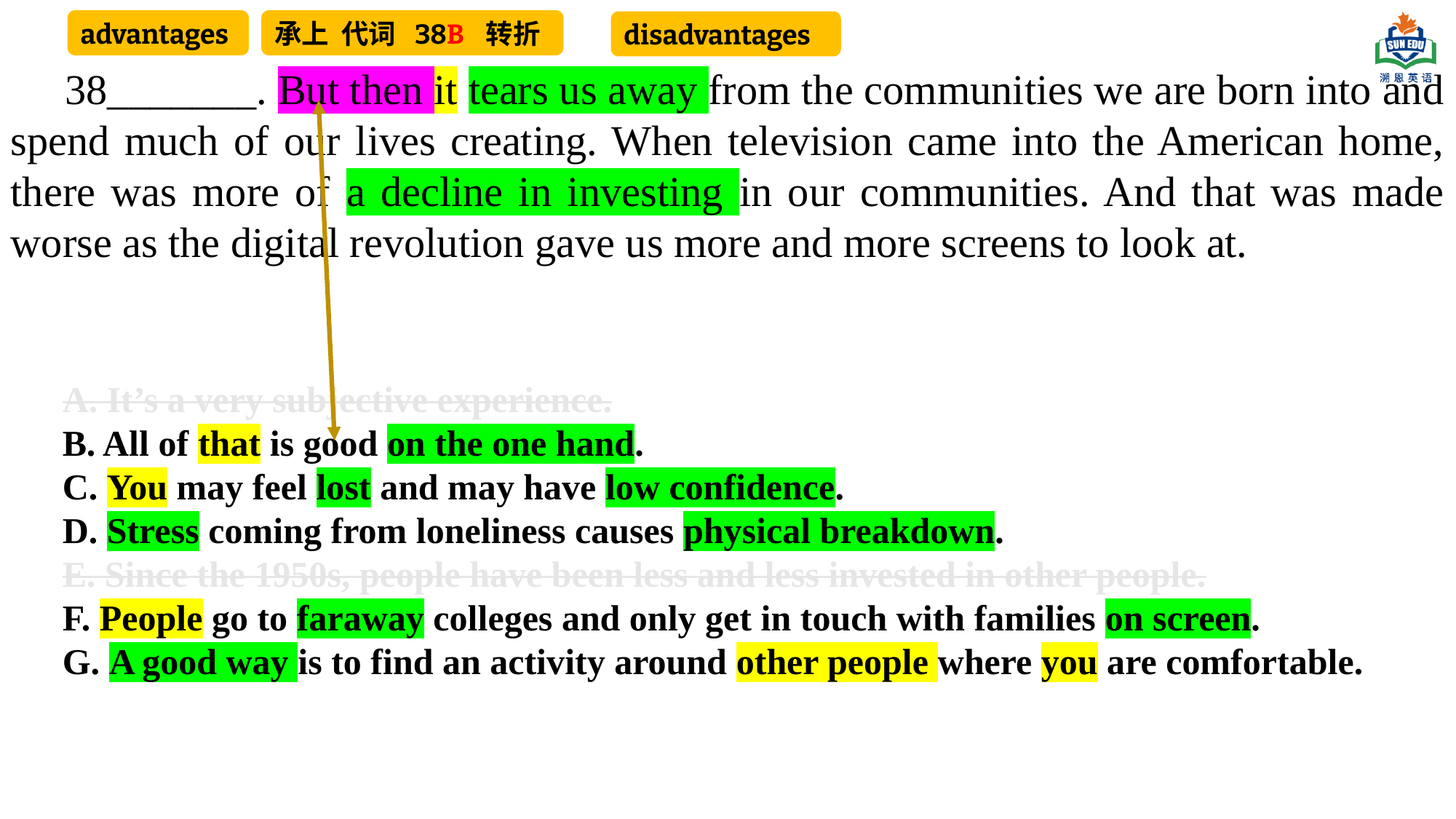

advantages
承上  代词  38B   转折
disadvantages
     38_______. But then it tears us away from the communities we are born into and spend much of our lives creating. When television came into the American home, there was more of a decline in investing in our communities. And that was made worse as the digital revolution gave us more and more screens to look at.
A. It’s a very subjective experience.
B. All of that is good on the one hand.
C. You may feel lost and may have low confidence.
D. Stress coming from loneliness causes physical breakdown.
E. Since the 1950s, people have been less and less invested in other people.
F. People go to faraway colleges and only get in touch with families on screen.
G. A good way is to find an activity around other people where you are comfortable.